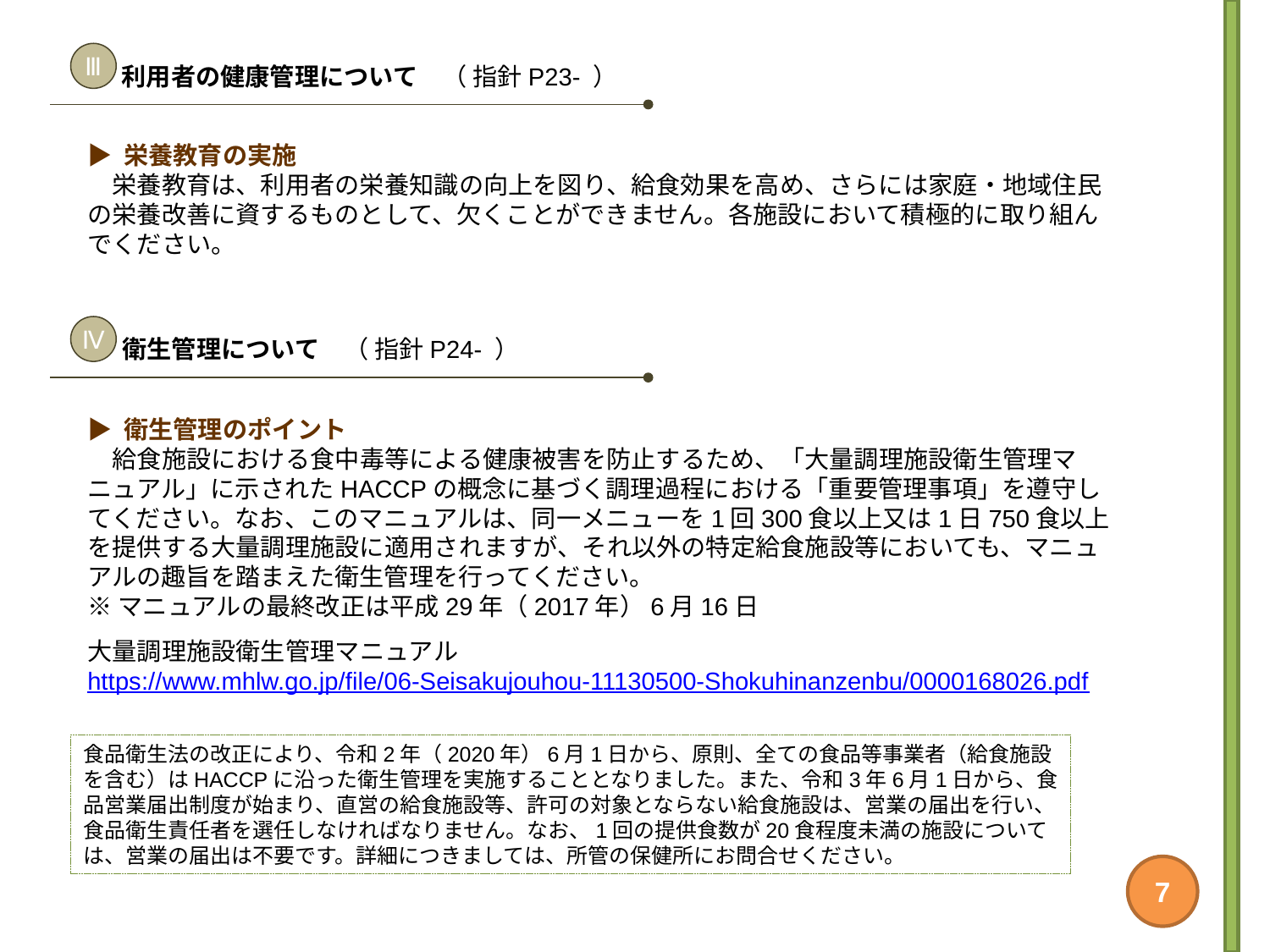

利用者の健康管理について　（ 指針P23- ）
Ⅲ

▶ 栄養教育の実施
　栄養教育は、利用者の栄養知識の向上を図り、給食効果を高め、さらには家庭・地域住民の栄養改善に資するものとして、欠くことができません。各施設において積極的に取り組んでください。
衛生管理について　（ 指針P24- ）
Ⅳ

▶ 衛生管理のポイント
　給食施設における食中毒等による健康被害を防止するため、「大量調理施設衛生管理マニュアル」に示されたHACCPの概念に基づく調理過程における「重要管理事項」を遵守してください。なお、このマニュアルは、同一メニューを1回300食以上又は1日750食以上を提供する大量調理施設に適用されますが、それ以外の特定給食施設等においても、マニュアルの趣旨を踏まえた衛生管理を行ってください。
※マニュアルの最終改正は平成29年（2017年）6月16日

大量調理施設衛生管理マニュアル
https://www.mhlw.go.jp/file/06-Seisakujouhou-11130500-Shokuhinanzenbu/0000168026.pdf

食品衛生法の改正により、令和2年（2020年）6月1日から、原則、全ての食品等事業者（給食施設を含む）はHACCPに沿った衛生管理を実施することとなりました。また、令和3年6月1日から、食品営業届出制度が始まり、直営の給食施設等、許可の対象とならない給食施設は、営業の届出を行い、食品衛生責任者を選任しなければなりません。なお、1回の提供食数が20食程度未満の施設については、営業の届出は不要です。詳細につきましては、所管の保健所にお問合せください。
7